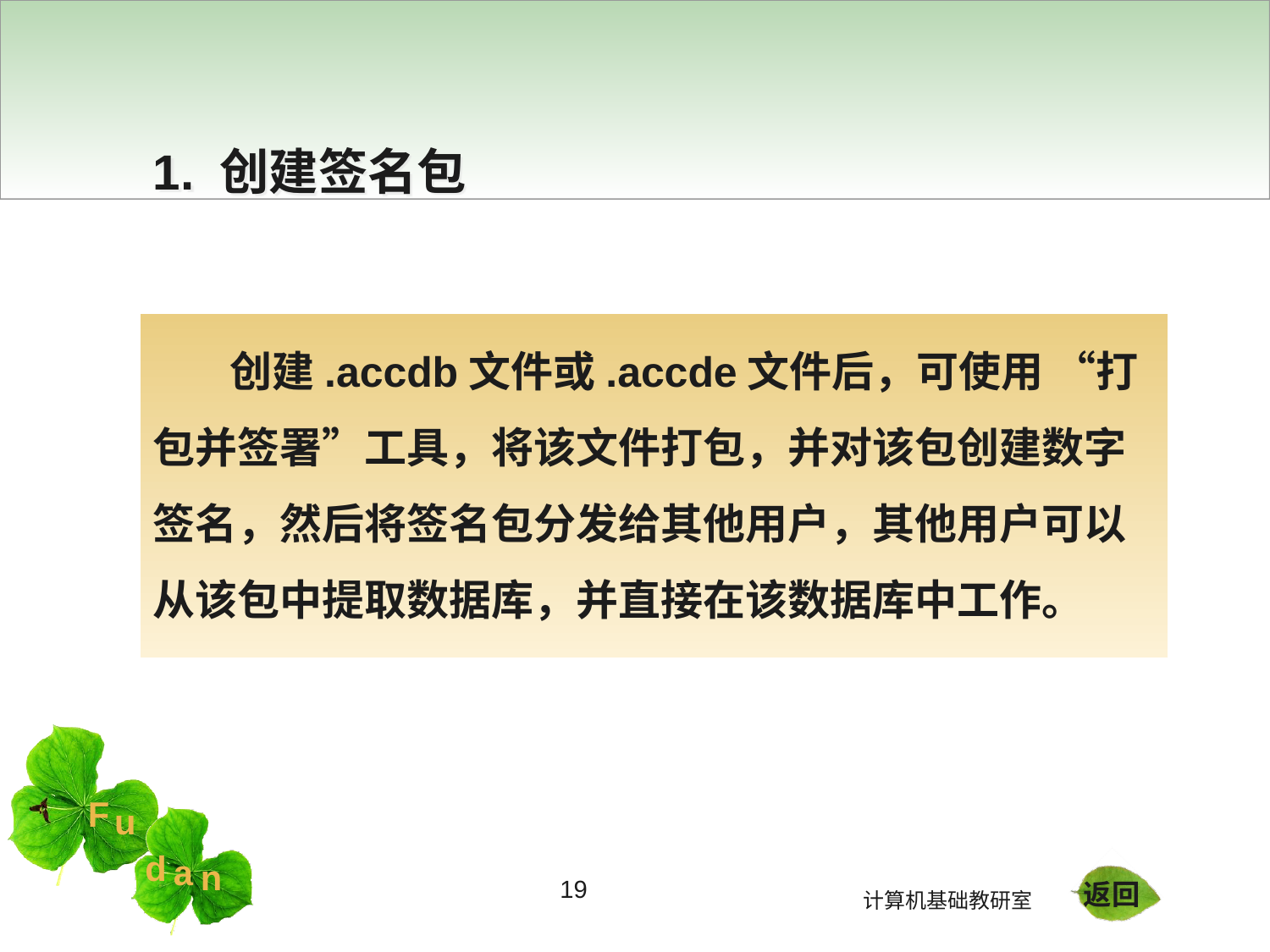

1. 创建签名包
       创建.accdb文件或.accde文件后，可使用 “打包并签署”工具，将该文件打包，并对该包创建数字签名，然后将签名包分发给其他用户，其他用户可以从该包中提取数据库，并直接在该数据库中工作。
19
返回